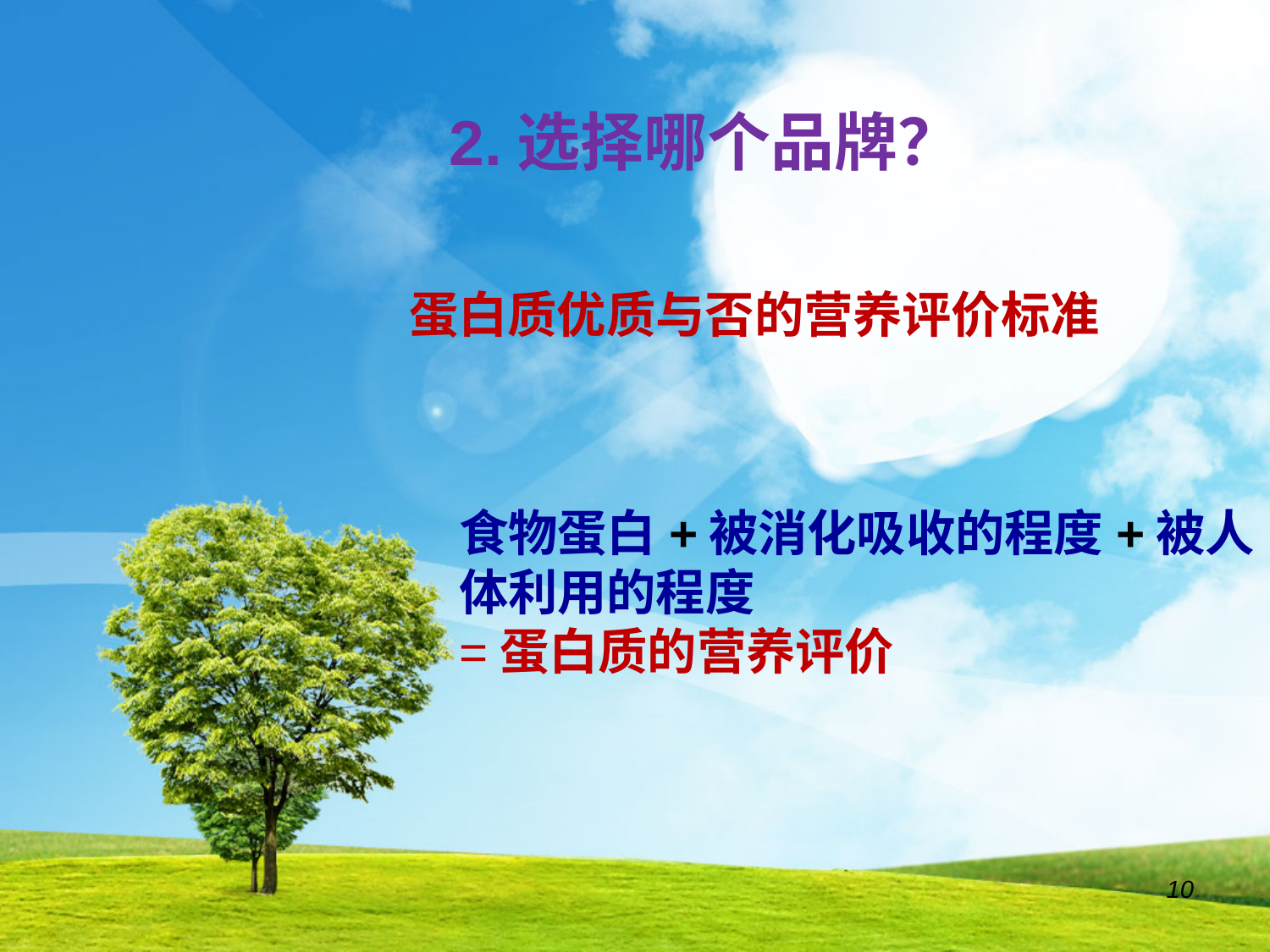

# 2.选择哪个品牌？
蛋白质优质与否的营养评价标准

食物蛋白+被消化吸收的程度+被人体利用的程度                                           =蛋白质的营养评价

10